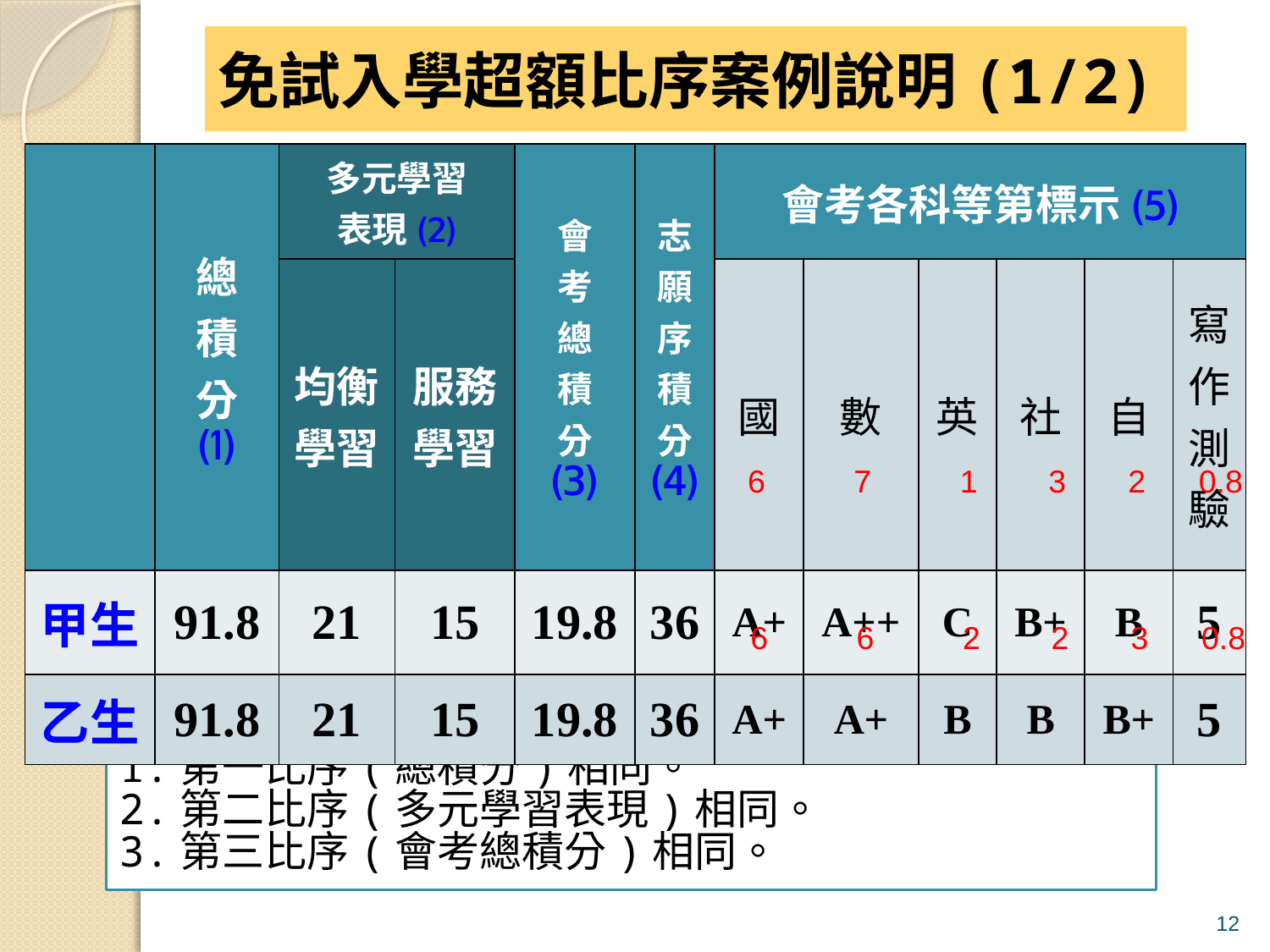

# 免試入學超額比序案例說明(1/2)
|  | 總 積 分 (1) | 多元學習 表現(2) |  | 會 考 總 積 分 (3) | 志 願 序積分 (4) | 會考各科等第標示(5) |  |  |  |  |  |
| --- | --- | --- | --- | --- | --- | --- | --- | --- | --- | --- | --- |
|  |  | 均衡 學習 | 服務 學習 |  |  | 國 | 數 | 英 | 社 | 自 | 寫 作 測 驗 |
| 甲生 | 91.8 | 21 | 15 | 19.8 | 36 | A+ | A++ | C | B+ | B | 5 |
| 乙生 | 91.8 | 21 | 15 | 19.8 | 36 | A+ | A+ | B | B | B+ | 5 |
6          7          1        3       2      0.8
6          6          2        2       3      0.8
若甲生、乙生第1志願為同一所高中
1.第一比序(總積分)相同。
2.第二比序(多元學習表現)相同。
3.第三比序(會考總積分)相同。
12